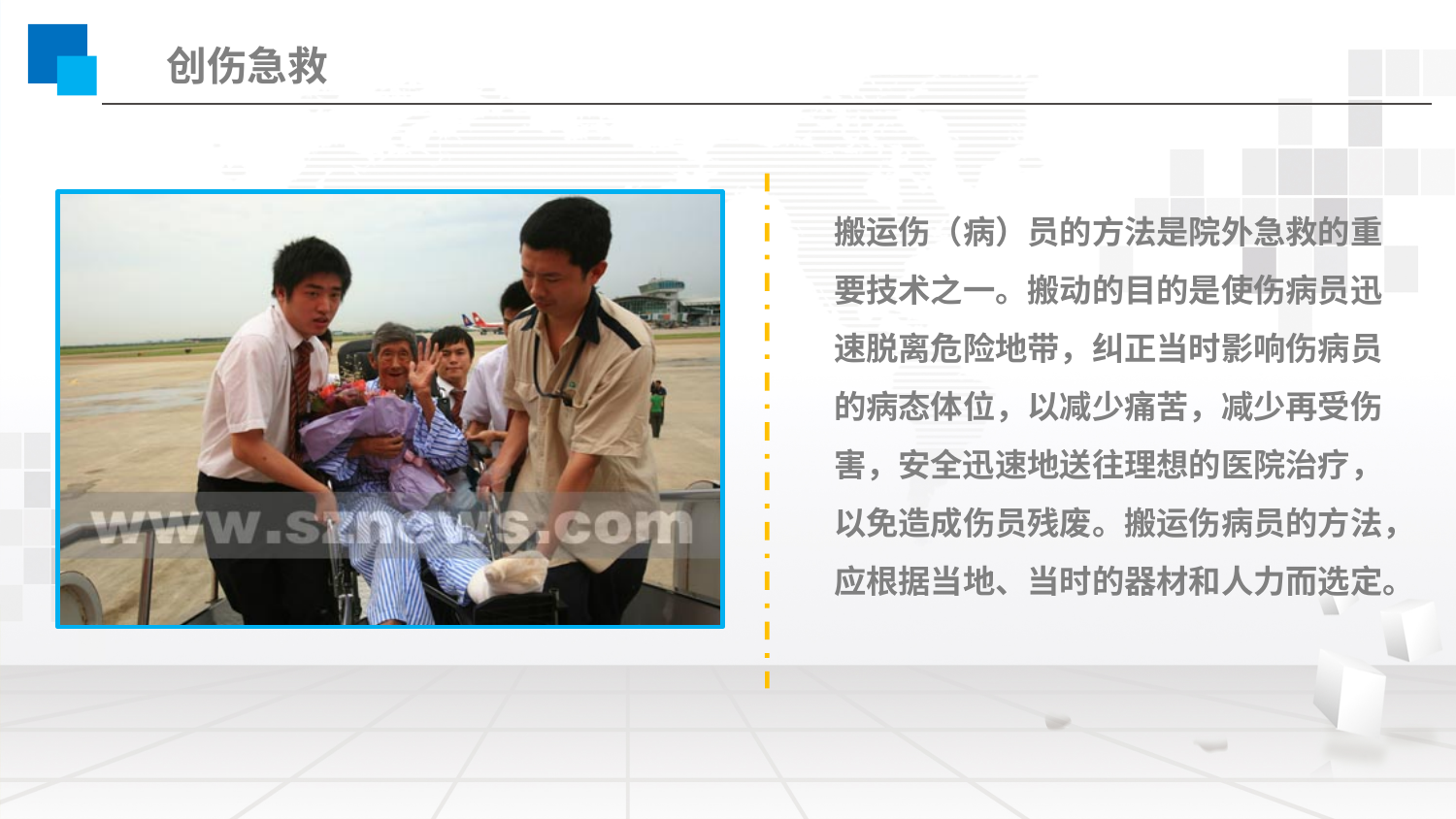

创伤急救

搬运伤（病）员的方法是院外急救的重要技术之一。搬动的目的是使伤病员迅速脱离危险地带，纠正当时影响伤病员的病态体位，以减少痛苦，减少再受伤害，安全迅速地送往理想的医院治疗，以免造成伤员残废。搬运伤病员的方法，应根据当地、当时的器材和人力而选定。